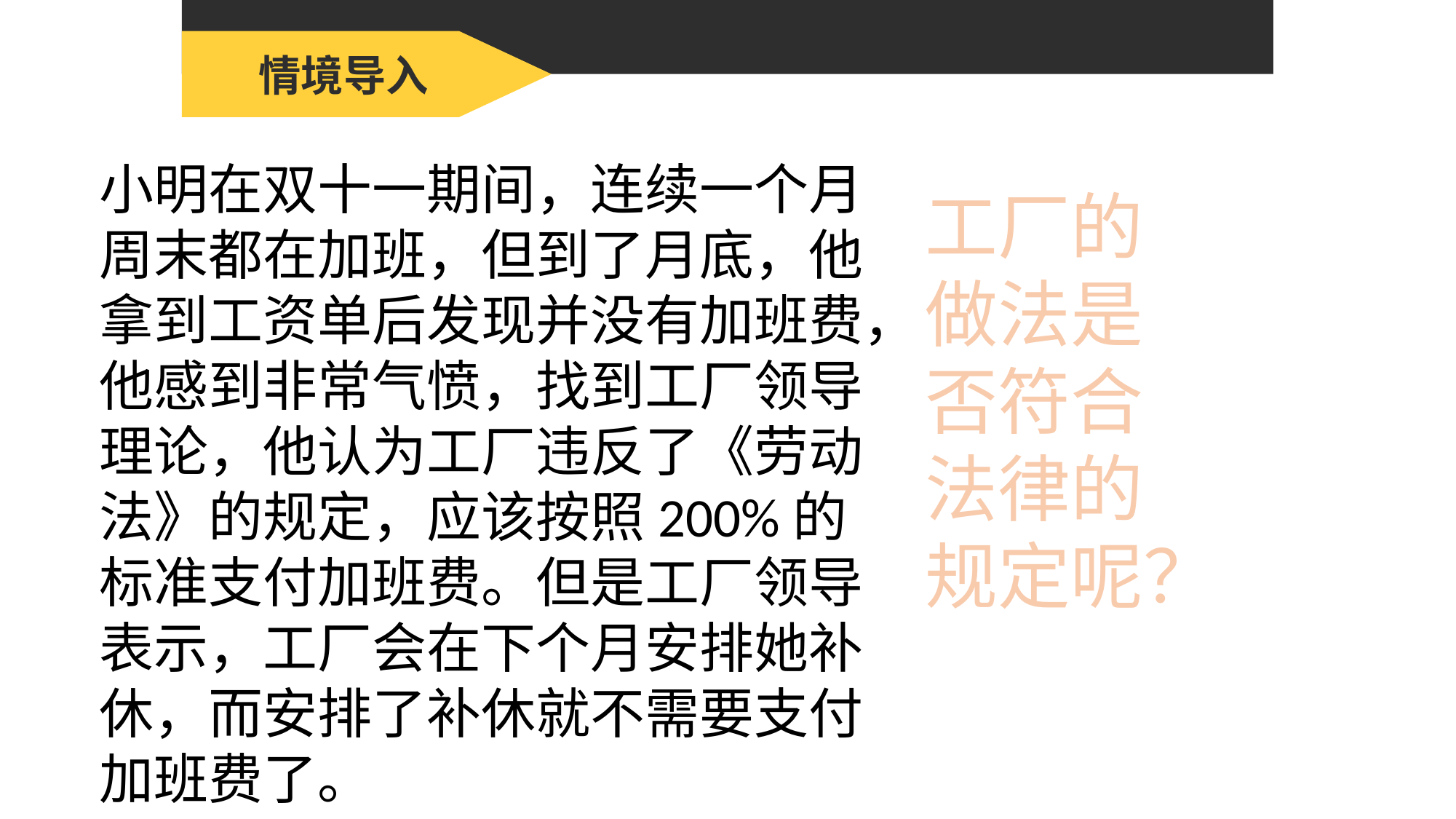

情境导入
小明在双十一期间，连续一个月周末都在加班，但到了月底，他拿到工资单后发现并没有加班费，他感到非常气愤，找到工厂领导理论，他认为工厂违反了《劳动法》的规定，应该按照200%的标准支付加班费。但是工厂领导表示，工厂会在下个月安排她补休，而安排了补休就不需要支付加班费了。
工厂的做法是否符合法律的规定呢？